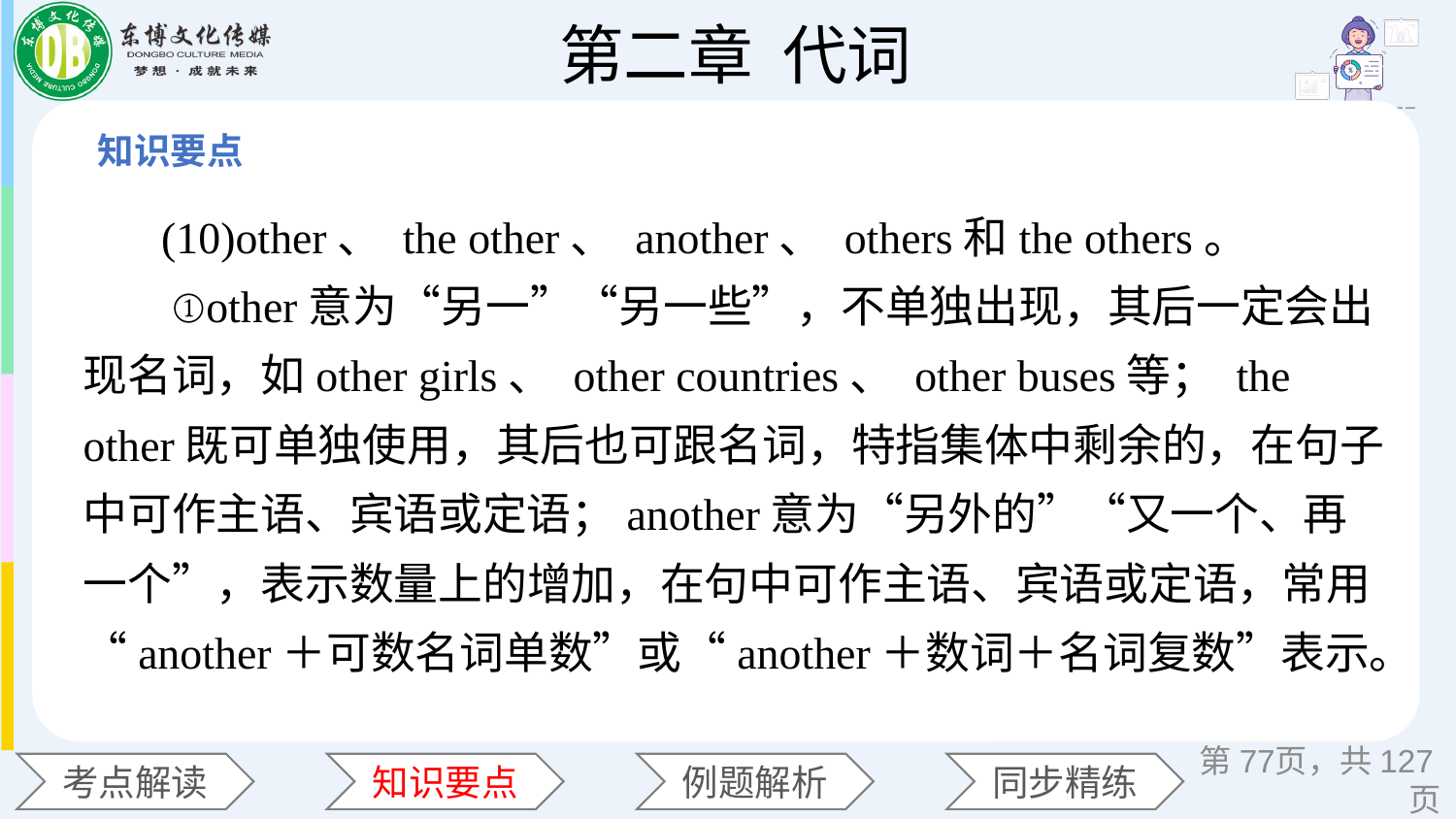

(10)other、 the other、 another、 others和the others。
        ①other意为“另一”“另一些”，不单独出现，其后一定会出现名词，如other girls、 other countries、 other buses等； the other既可单独使用，其后也可跟名词，特指集体中剩余的，在句子中可作主语、宾语或定语；another意为“另外的”“又一个、再一个”，表示数量上的增加，在句中可作主语、宾语或定语，常用“another＋可数名词单数”或“another＋数词＋名词复数”表示。
第77页，共127页